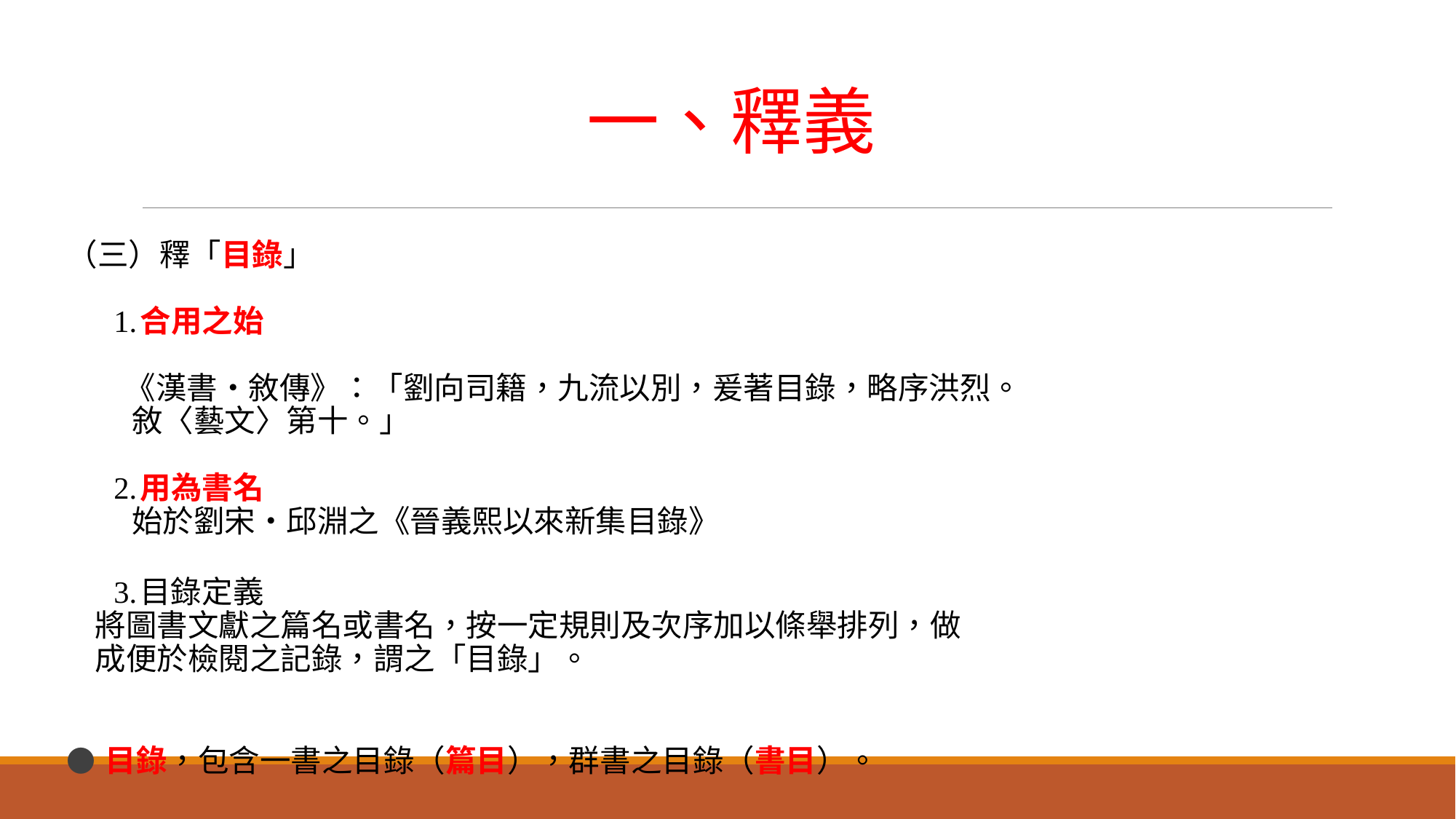

# 一、釋義
（三）釋「目錄」

      1.合用之始

        《漢書‧敘傳》：「劉向司籍，九流以別，爰著目錄，略序洪烈。
         敘〈藝文〉第十。」

      2.用為書名
         始於劉宋‧邱淵之《晉義熙以來新集目錄》

      3.目錄定義
     將圖書文獻之篇名或書名，按一定規則及次序加以條舉排列，做
     成便於檢閱之記錄，謂之「目錄」。

● 目錄，包含一書之目錄（篇目），群書之目錄（書目）。